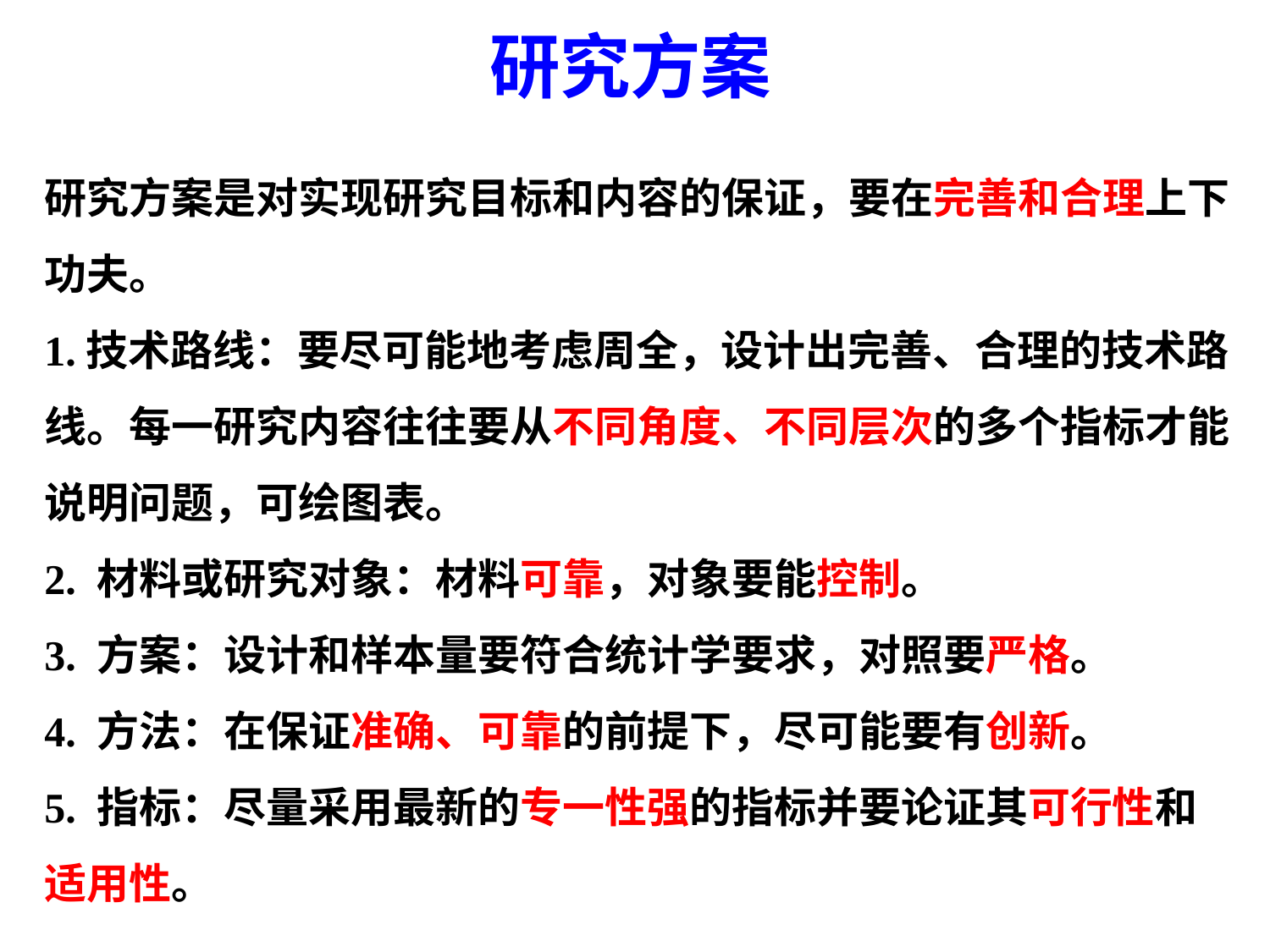

研究方案
研究方案是对实现研究目标和内容的保证，要在完善和合理上下功夫。
1.技术路线：要尽可能地考虑周全，设计出完善、合理的技术路线。每一研究内容往往要从不同角度、不同层次的多个指标才能说明问题，可绘图表。
2. 材料或研究对象：材料可靠，对象要能控制。
3. 方案：设计和样本量要符合统计学要求，对照要严格。
4. 方法：在保证准确、可靠的前提下，尽可能要有创新。
5. 指标：尽量采用最新的专一性强的指标并要论证其可行性和适用性。